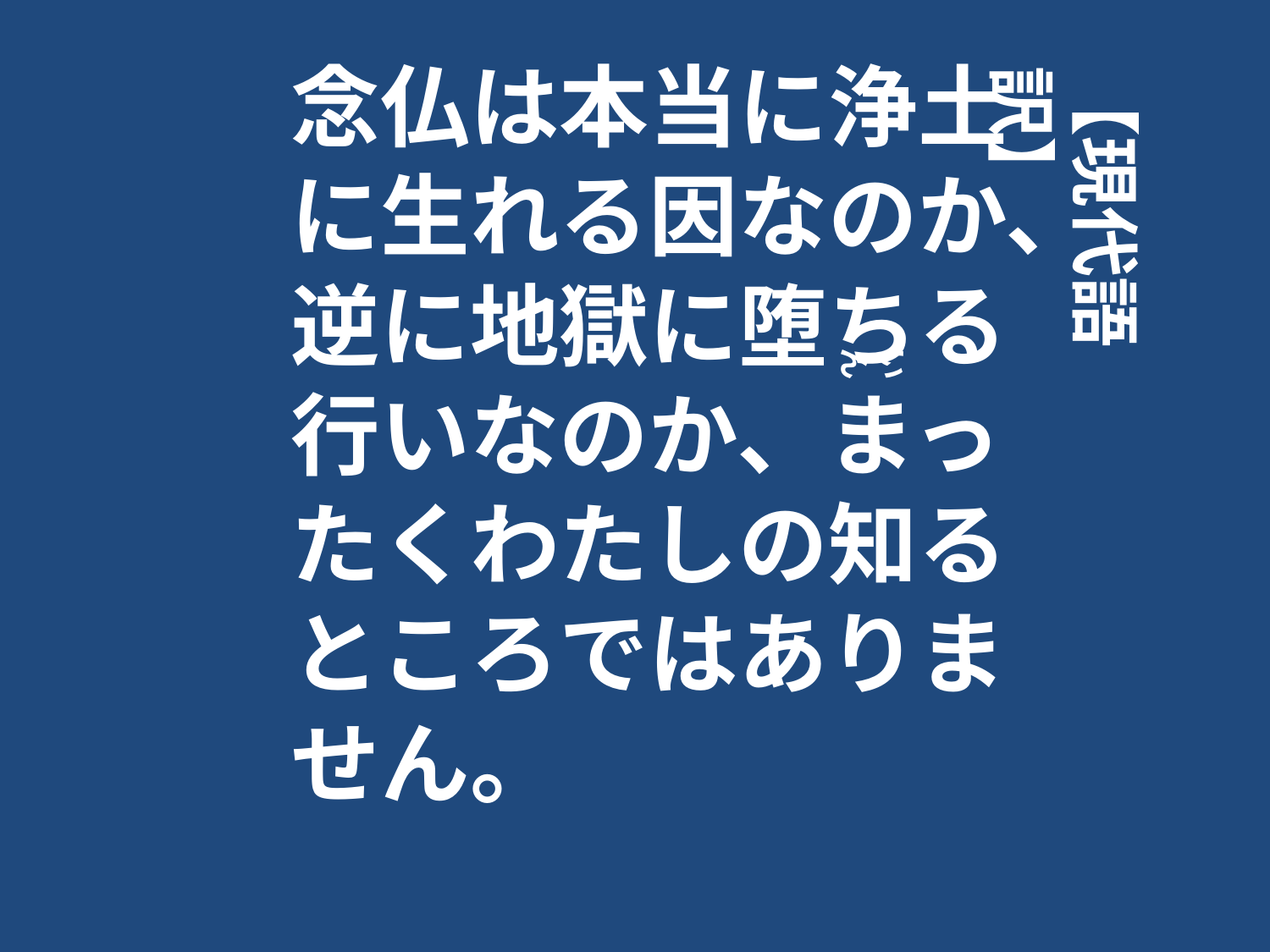

念仏は本当に浄土に生れる因なのか、逆に地獄に堕ちる行いなのか、まったくわたしの知るところではありません。
【現代語訳】
いん